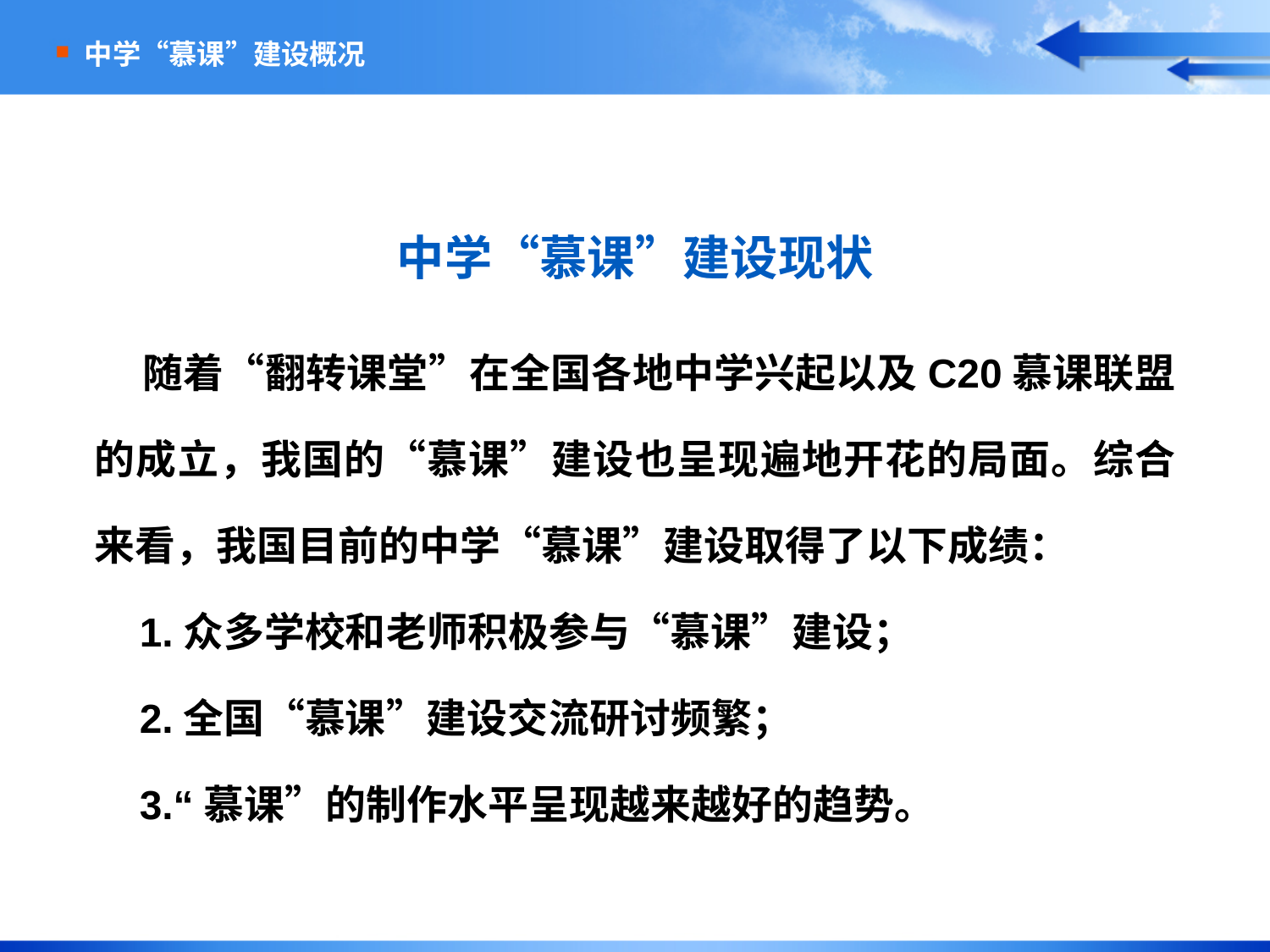

中学“慕课”建设概况
中学“慕课”建设现状
    随着“翻转课堂”在全国各地中学兴起以及C20慕课联盟的成立，我国的“慕课”建设也呈现遍地开花的局面。综合来看，我国目前的中学“慕课”建设取得了以下成绩：
    1.众多学校和老师积极参与“慕课”建设；
    2.全国“慕课”建设交流研讨频繁；
    3.“慕课”的制作水平呈现越来越好的趋势。